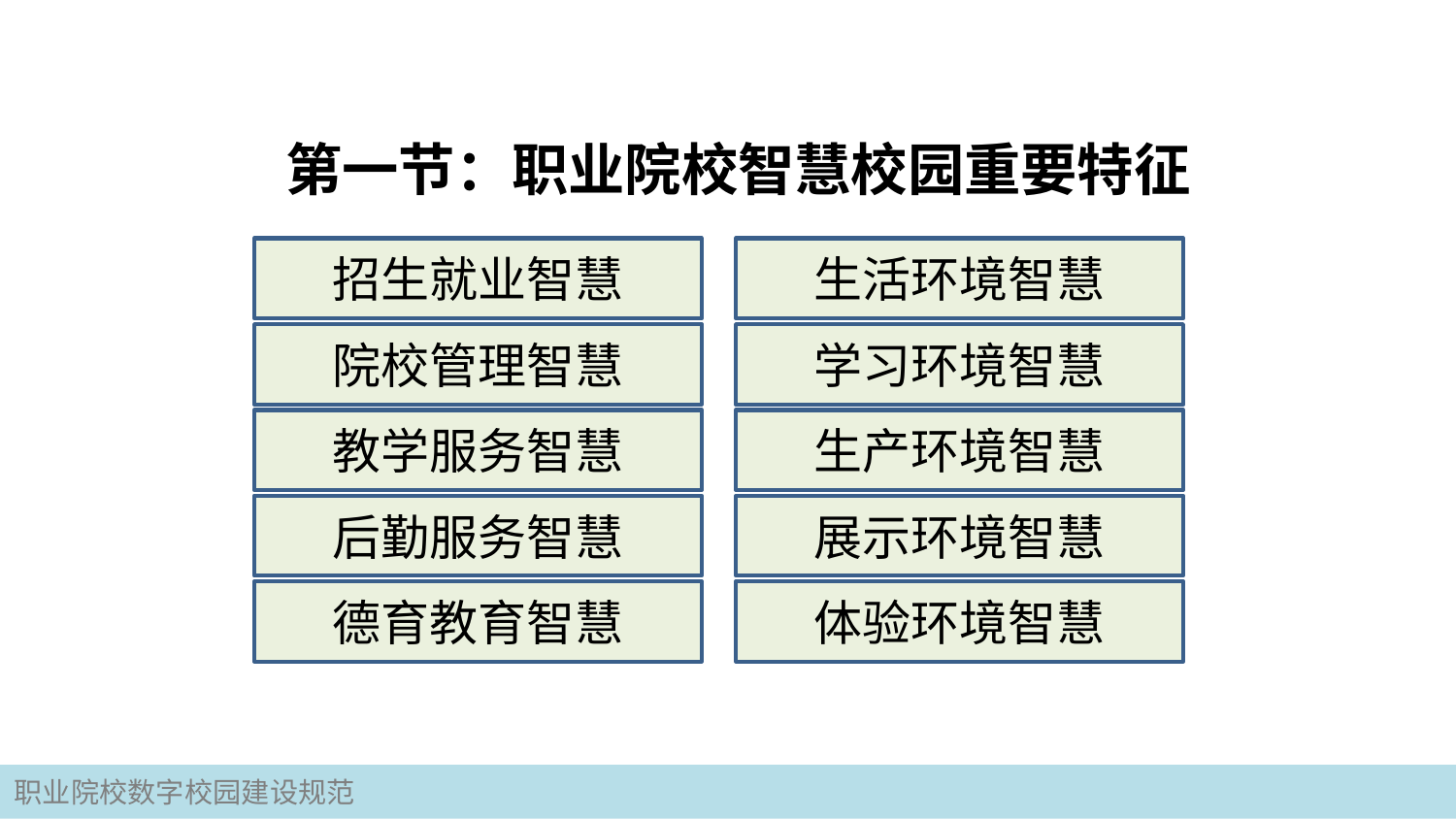

第一节：职业院校智慧校园重要特征
招生就业智慧
生活环境智慧
院校管理智慧
学习环境智慧
教学服务智慧
生产环境智慧
后勤服务智慧
展示环境智慧
德育教育智慧
体验环境智慧
职业院校数字校园建设规范